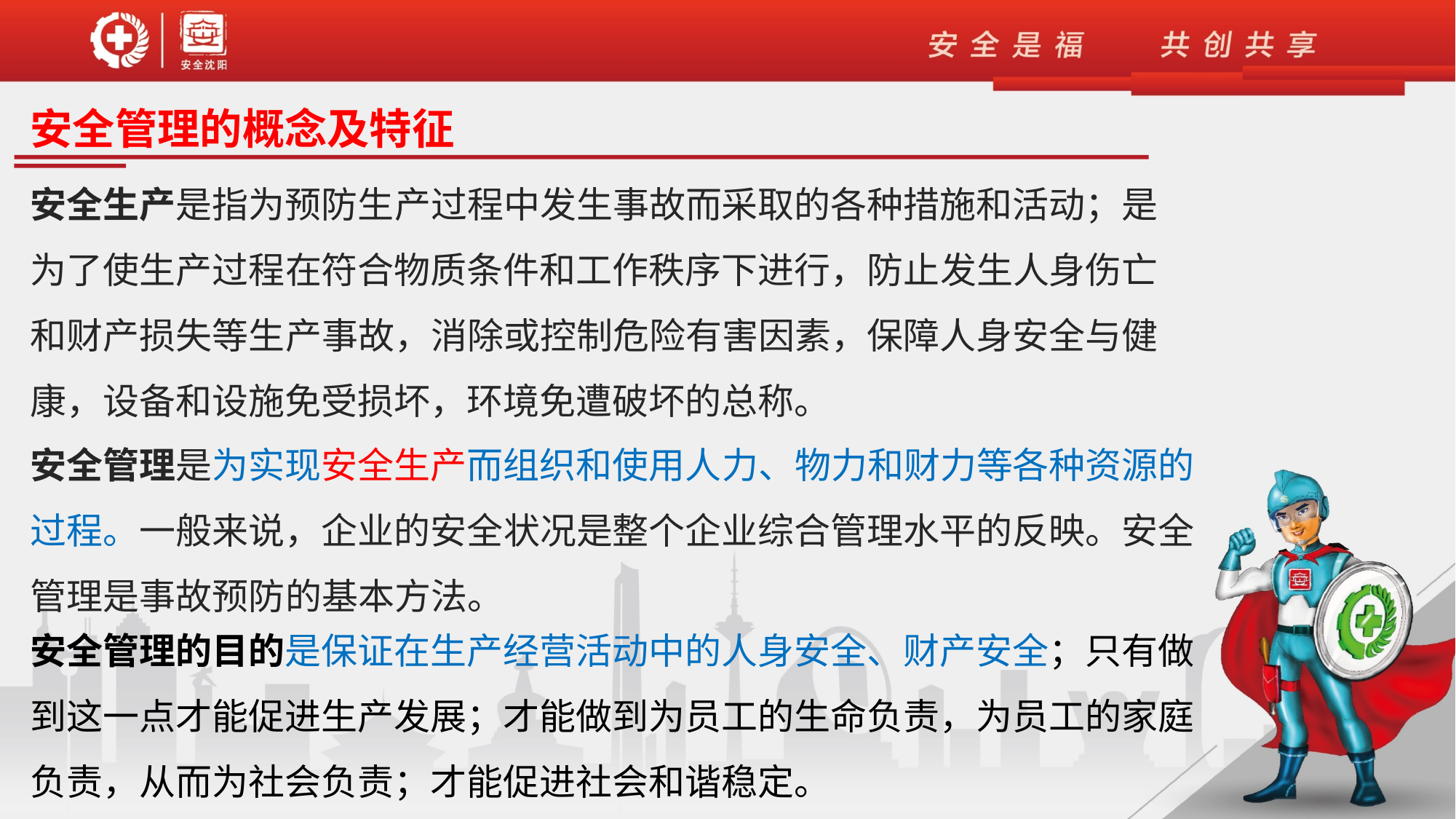

安全管理的概念及特征
安全生产是指为预防生产过程中发生事故而采取的各种措施和活动；是为了使生产过程在符合物质条件和工作秩序下进行，防止发生人身伤亡和财产损失等生产事故，消除或控制危险有害因素，保障人身安全与健康，设备和设施免受损坏，环境免遭破坏的总称。

安全管理是为实现安全生产而组织和使用人力、物力和财力等各种资源的过程。一般来说，企业的安全状况是整个企业综合管理水平的反映。安全管理是事故预防的基本方法。
安全管理的目的是保证在生产经营活动中的人身安全、财产安全；只有做到这一点才能促进生产发展；才能做到为员工的生命负责，为员工的家庭负责，从而为社会负责；才能促进社会和谐稳定。